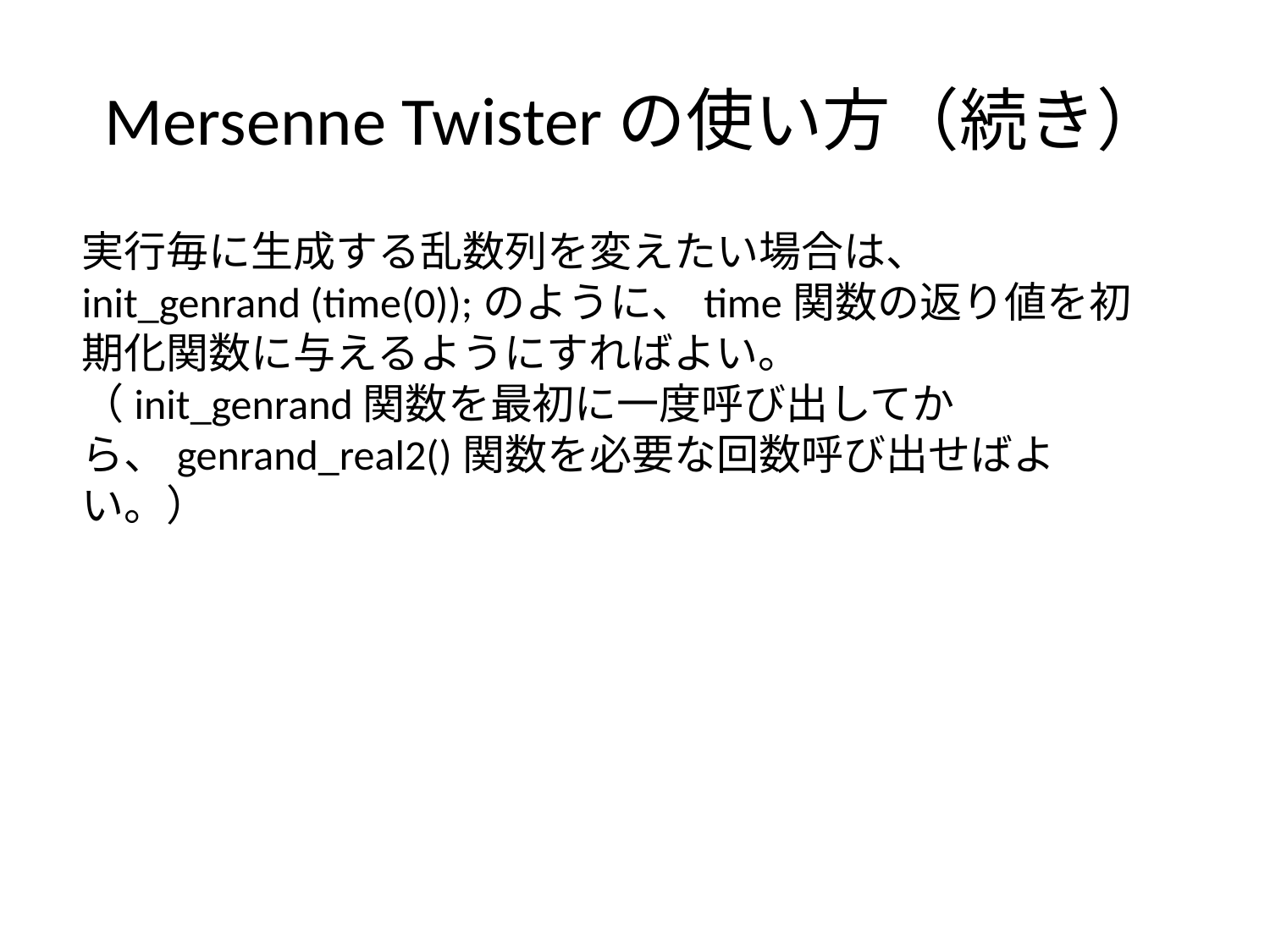

# Mersenne Twisterの使い方（続き）
実行毎に生成する乱数列を変えたい場合は、
init_genrand (time(0));のように、time関数の返り値を初期化関数に与えるようにすればよい。
（init_genrand関数を最初に一度呼び出してから、genrand_real2()関数を必要な回数呼び出せばよい。）